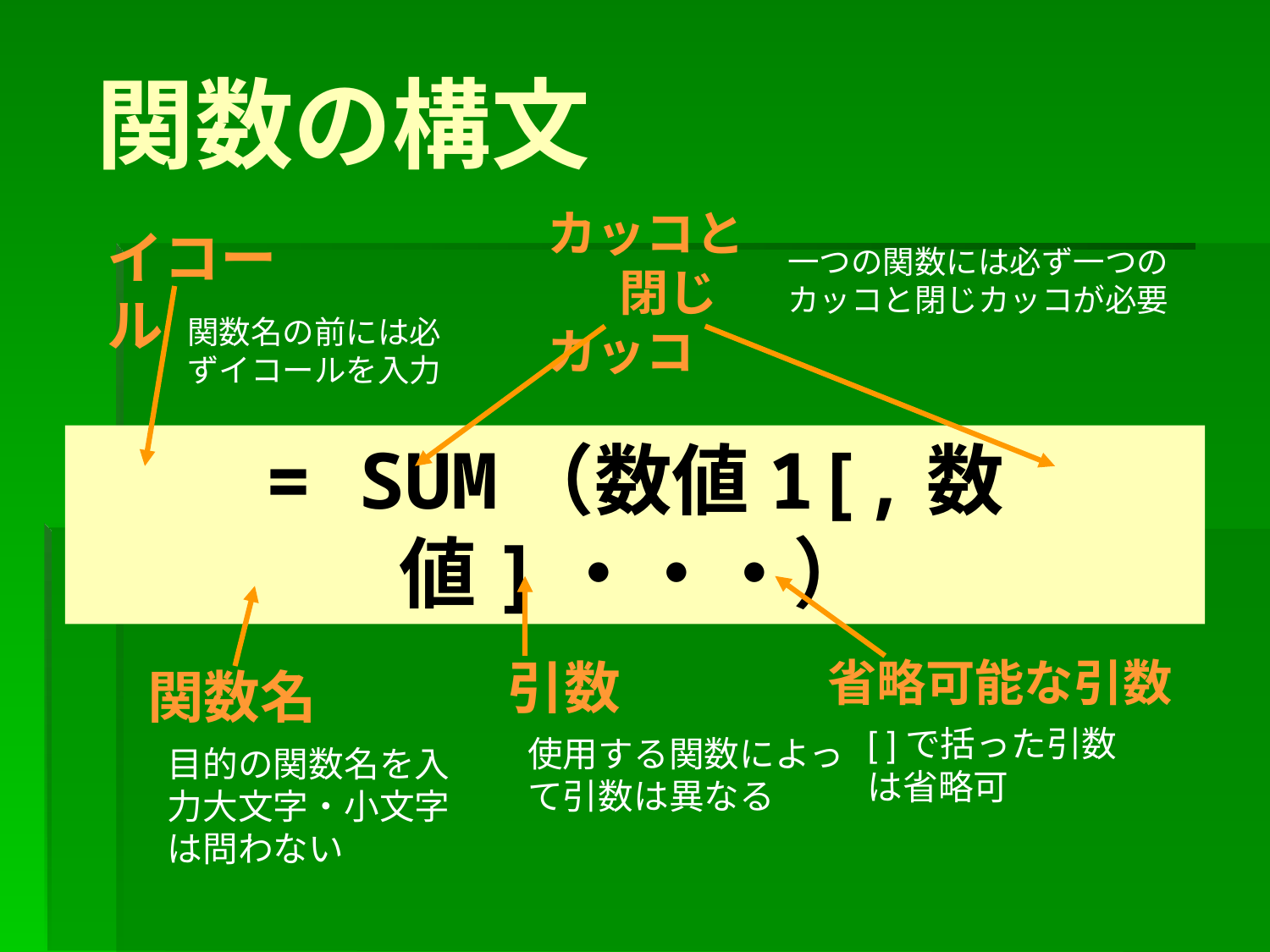

# 関数の構文
カッコと　  閉じカッコ
イコール
一つの関数には必ず一つのカッコと閉じカッコが必要

関数名の前には必ずイコールを入力

= SUM（数値1[,数値]・・・）

引数
省略可能な引数
関数名
[ ]で括った引数は省略可
使用する関数によって引数は異なる
目的の関数名を入力大文字・小文字は問わない